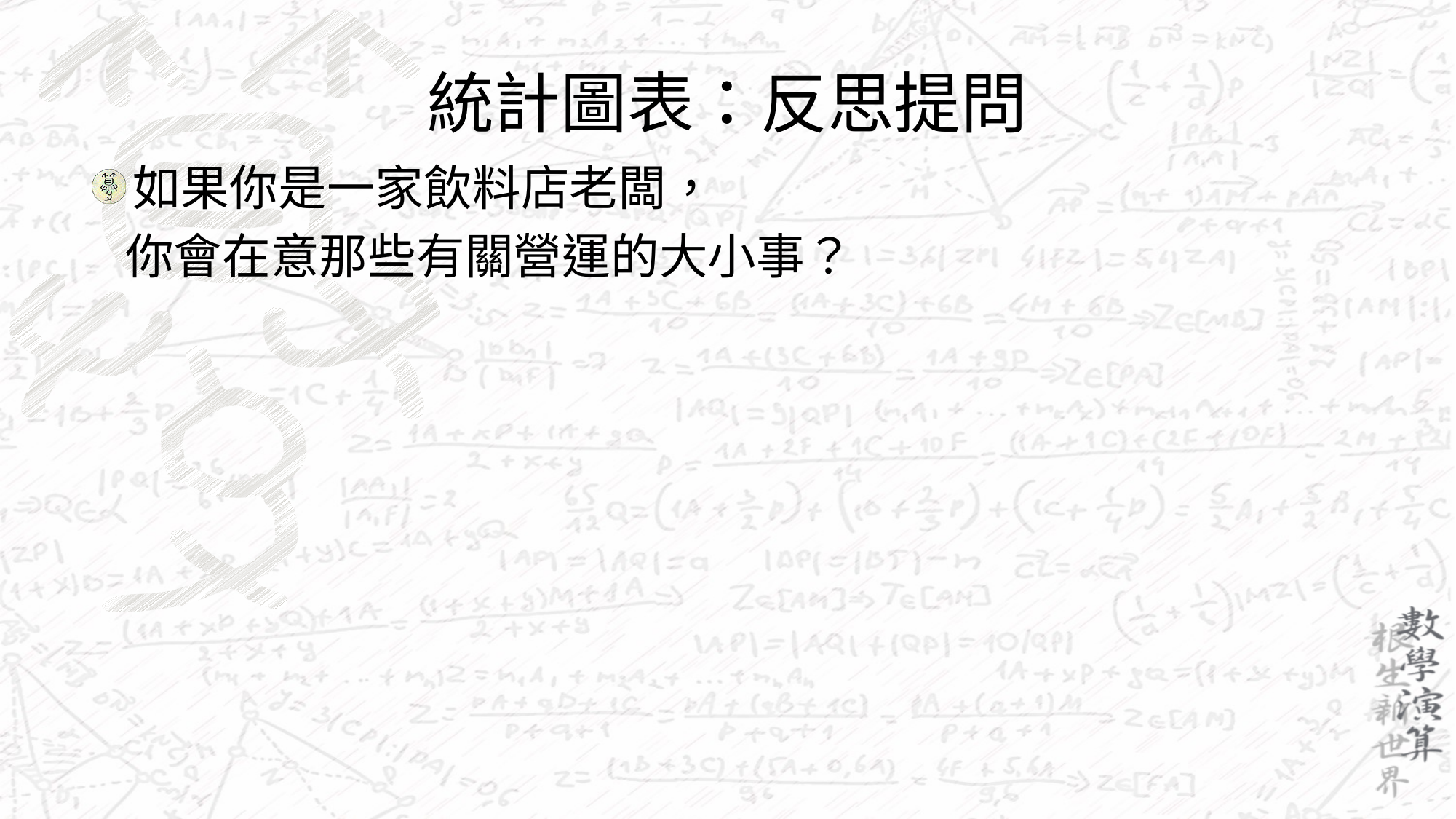

# 統計圖表：反思提問
如果你是一家飲料店老闆，
  你會在意那些有關營運的大小事？